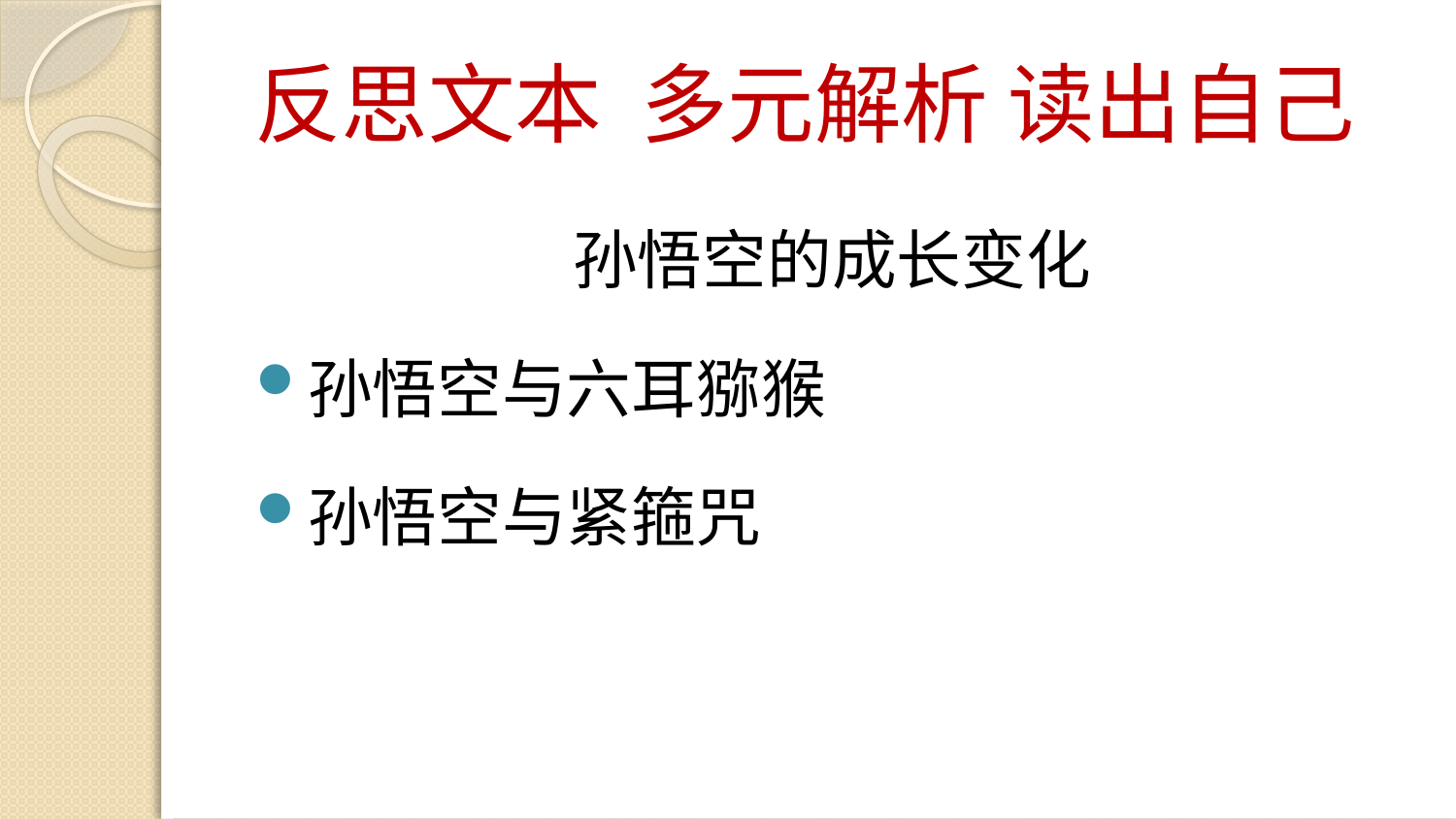

# 反思文本  多元解析 读出自己
孙悟空的成长变化
孙悟空与六耳猕猴
孙悟空与紧箍咒